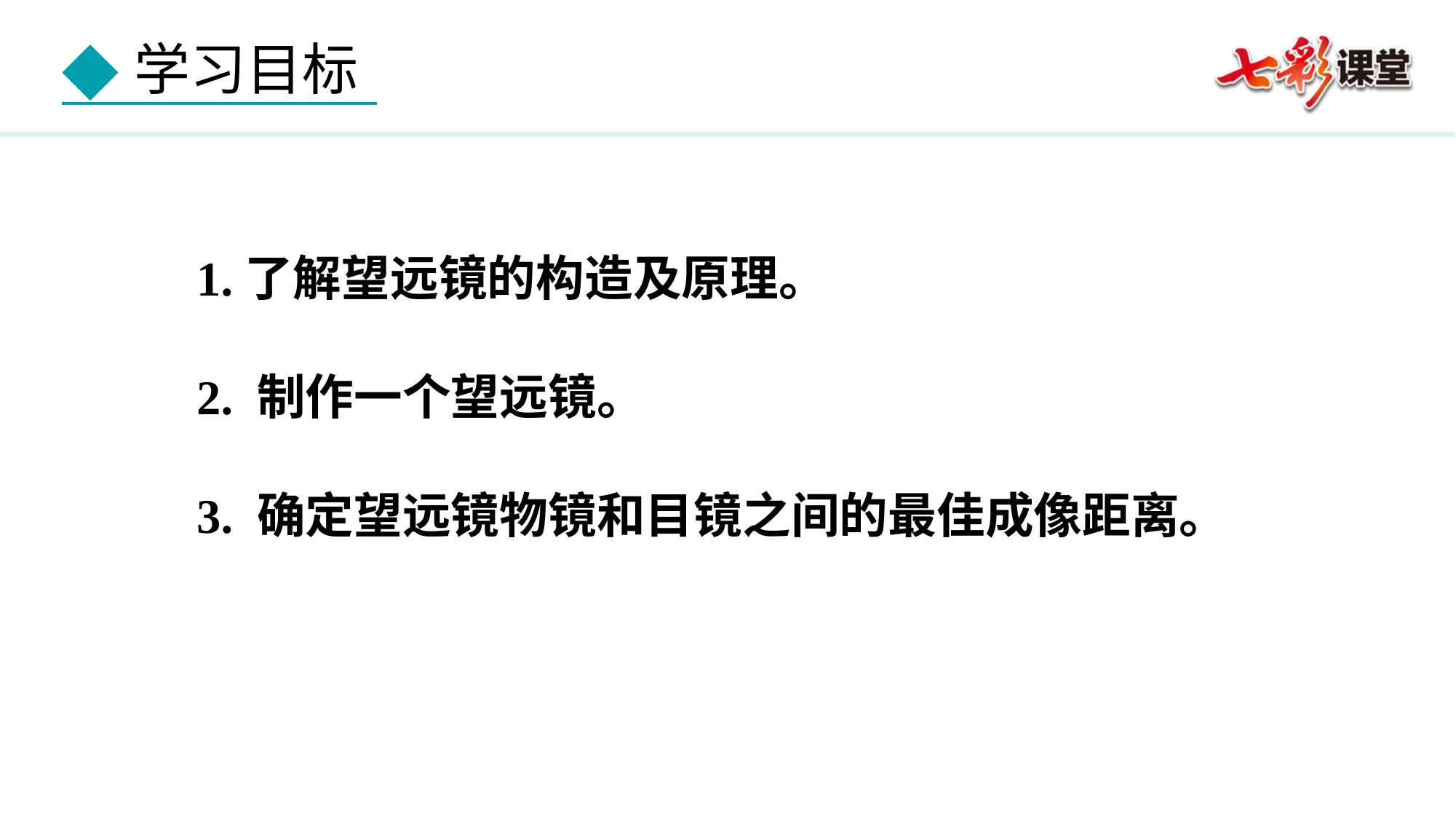

1.了解望远镜的构造及原理。

2. 制作一个望远镜。

3. 确定望远镜物镜和目镜之间的最佳成像距离。